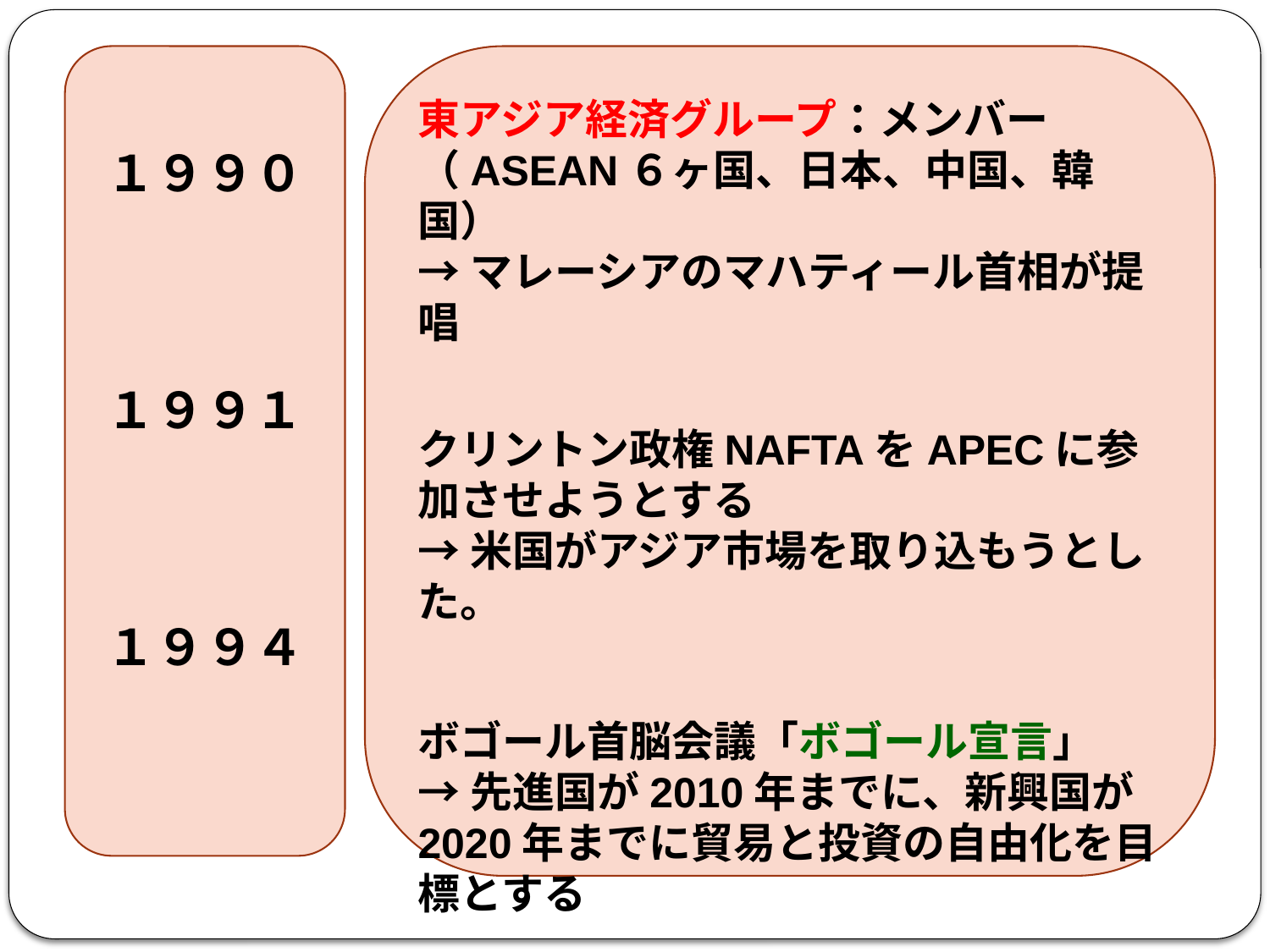

#

１９９０

１９９１

１９９４
東アジア経済グループ：メンバー（ASEAN６ヶ国、日本、中国、韓国）
→マレーシアのマハティール首相が提唱

クリントン政権NAFTAをAPECに参加させようとする
→米国がアジア市場を取り込もうとした。

ボゴール首脳会議「ボゴール宣言」
→先進国が2010年までに、新興国が2020年までに貿易と投資の自由化を目標とする